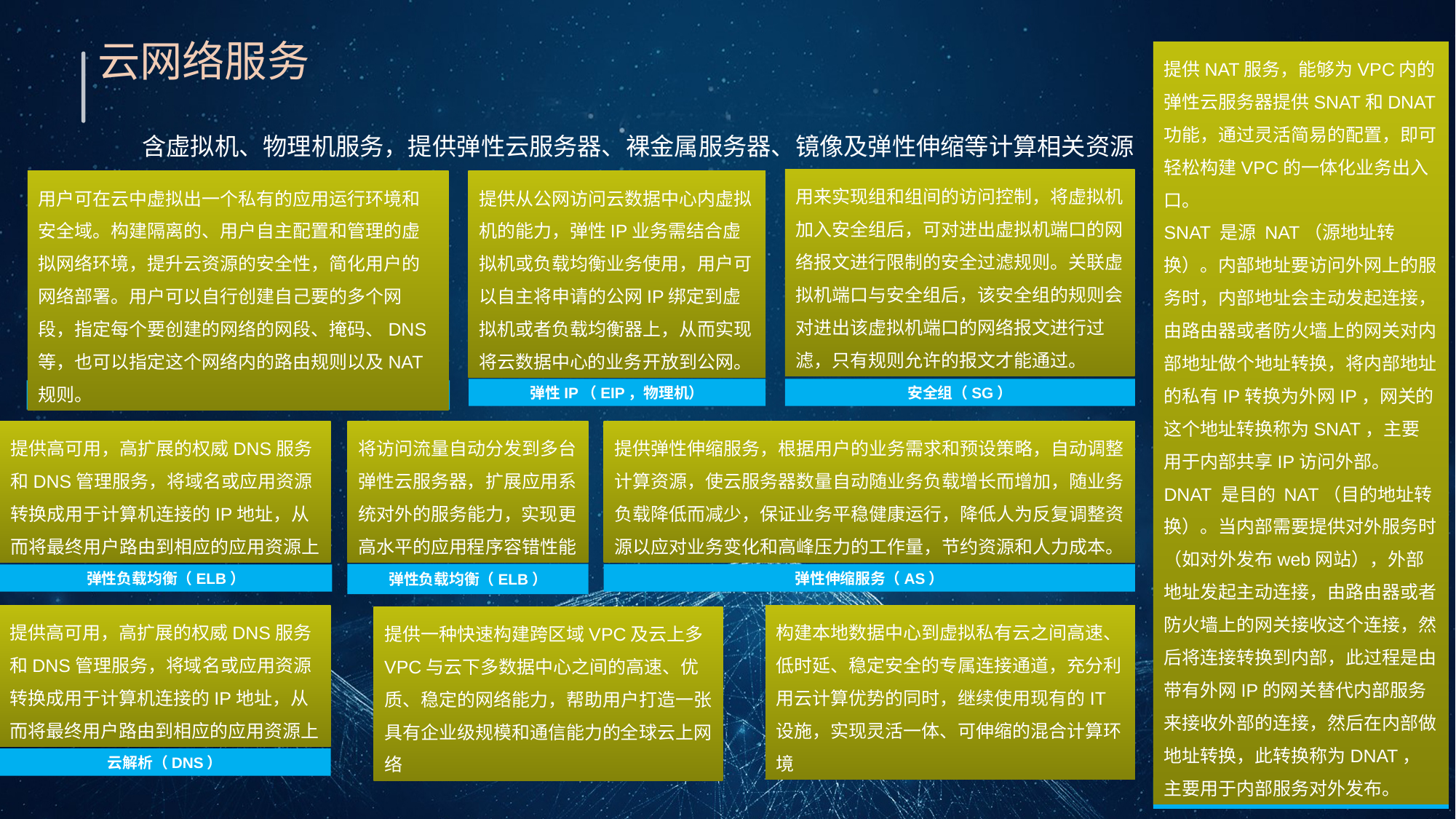

云网络服务
提供NAT服务，能够为VPC内的弹性云服务器提供SNAT和DNAT功能，通过灵活简易的配置，即可轻松构建VPC的一体化业务出入口。
SNAT 是源 NAT（源地址转换）。内部地址要访问外网上的服务时，内部地址会主动发起连接，由路由器或者防火墙上的网关对内部地址做个地址转换，将内部地址的私有IP转换为外网IP，网关的这个地址转换称为SNAT，主要用于内部共享IP访问外部。
DNAT 是目的 NAT（目的地址转换）。当内部需要提供对外服务时（如对外发布web网站），外部地址发起主动连接，由路由器或者防火墙上的网关接收这个连接，然后将连接转换到内部，此过程是由带有外网IP的网关替代内部服务来接收外部的连接，然后在内部做地址转换，此转换称为DNAT，主要用于内部服务对外发布。
　　含虚拟机、物理机服务，提供弹性云服务器、裸金属服务器、镜像及弹性伸缩等计算相关资源
用来实现组和组间的访问控制，将虚拟机加入安全组后，可对进出虚拟机端口的网络报文进行限制的安全过滤规则。关联虚拟机端口与安全组后，该安全组的规则会对进出该虚拟机端口的网络报文进行过滤，只有规则允许的报文才能通过。
用户可在云中虚拟出一个私有的应用运行环境和安全域。构建隔离的、用户自主配置和管理的虚拟网络环境，提升云资源的安全性，简化用户的网络部署。用户可以自行创建自己要的多个网段，指定每个要创建的网络的网段、掩码、DNS等，也可以指定这个网络内的路由规则以及NAT规则。
提供从公网访问云数据中心内虚拟机的能力，弹性IP业务需结合虚拟机或负载均衡业务使用，用户可以自主将申请的公网IP绑定到虚拟机或者负载均衡器上，从而实现将云数据中心的业务开放到公网。
弹性IP（EIP，物理机）
安全组（SG）
虚拟私有云（VPC，虚拟机）
提供高可用，高扩展的权威DNS服务和DNS管理服务，将域名或应用资源转换成用于计算机连接的IP地址，从而将最终用户路由到相应的应用资源上
将访问流量自动分发到多台弹性云服务器，扩展应用系统对外的服务能力，实现更高水平的应用程序容错性能
提供弹性伸缩服务，根据用户的业务需求和预设策略，自动调整计算资源，使云服务器数量自动随业务负载增长而增加，随业务负载降低而减少，保证业务平稳健康运行，降低人为反复调整资源以应对业务变化和高峰压力的工作量，节约资源和人力成本。
弹性负载均衡（ELB）
弹性伸缩服务（AS）
弹性负载均衡（ELB）
提供高可用，高扩展的权威DNS服务和DNS管理服务，将域名或应用资源转换成用于计算机连接的IP地址，从而将最终用户路由到相应的应用资源上
构建本地数据中心到虚拟私有云之间高速、低时延、稳定安全的专属连接通道，充分利用云计算优势的同时，继续使用现有的IT设施，实现灵活一体、可伸缩的混合计算环境
提供一种快速构建跨区域VPC及云上多VPC与云下多数据中心之间的高速、优质、稳定的网络能力，帮助用户打造一张具有企业级规模和通信能力的全球云上网络
云连接（CC）
云解析（DNS）
云专线（Direct Connect）
NAT网关服务